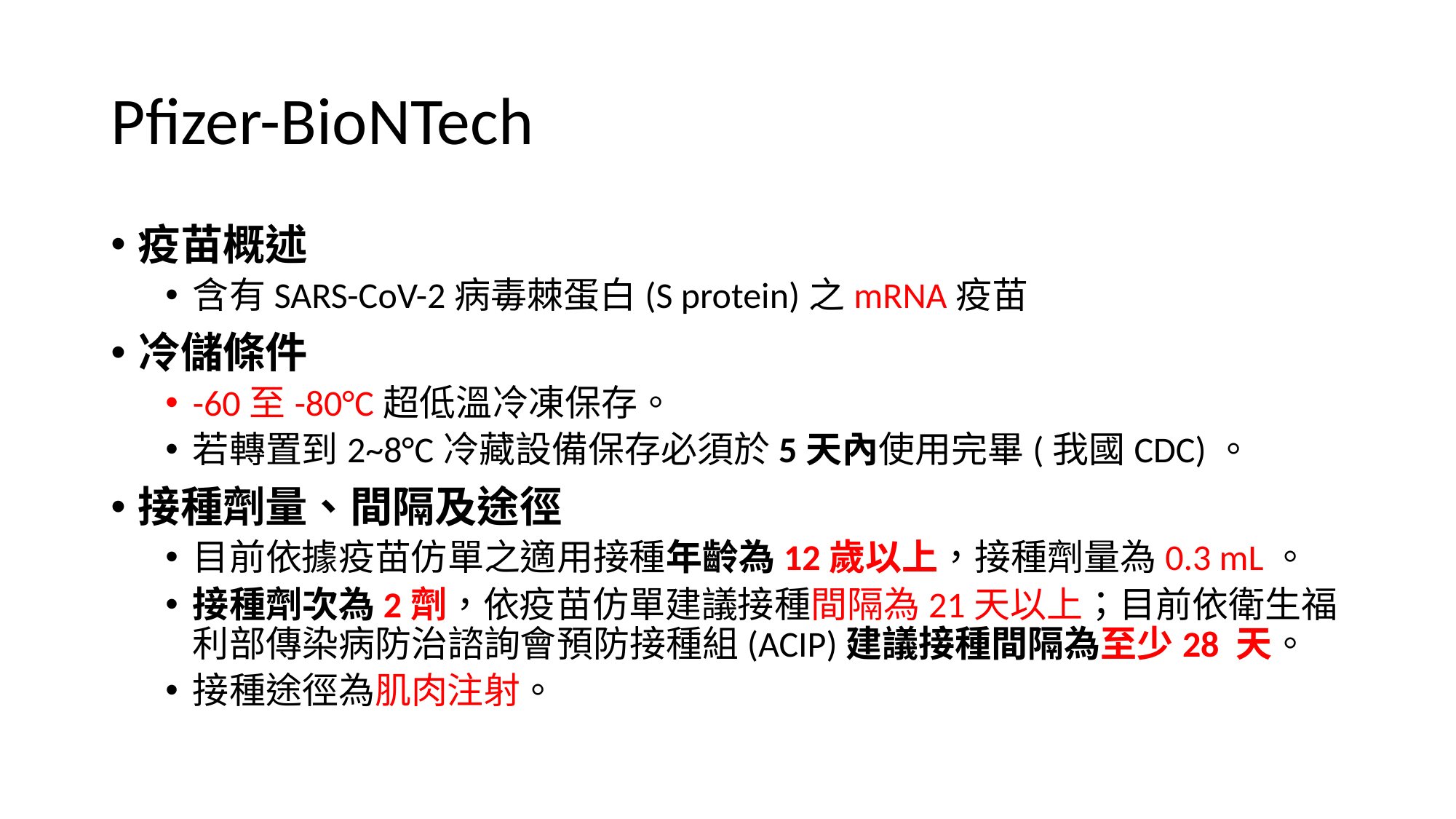

# Pfizer-BioNTech
疫苗概述
含有SARS-CoV-2病毒棘蛋白(S protein)之mRNA疫苗
冷儲條件
-60至-80°C超低溫冷凍保存。
若轉置到2~8°C冷藏設備保存必須於5天內使用完畢(我國CDC)。
接種劑量、間隔及途徑
目前依據疫苗仿單之適用接種年齡為12歲以上，接種劑量為0.3 mL。
接種劑次為2劑，依疫苗仿單建議接種間隔為21天以上；目前依衛生福利部傳染病防治諮詢會預防接種組(ACIP)建議接種間隔為至少28 天。
接種途徑為肌肉注射。